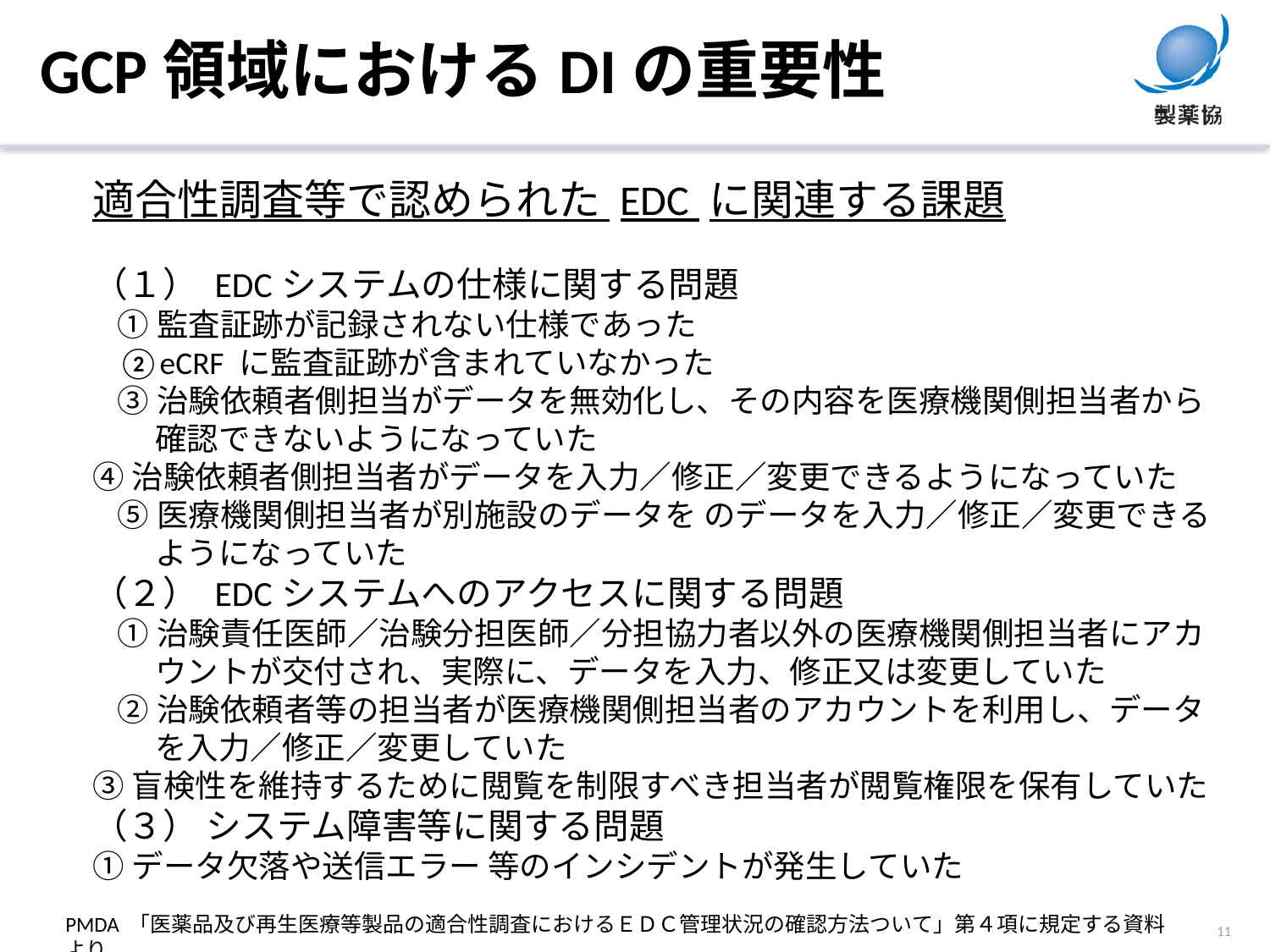

GCP領域におけるDIの重要性
適合性調査等で認められた EDC に関連する課題

（１） EDCシステムの仕様に関する問題
①監査証跡が記録されない仕様であった
②eCRF に監査証跡が含まれていなかった
③治験依頼者側担当がデータを無効化し、その内容を医療機関側担当者から確認できないようになっていた
④治験依頼者側担当者がデータを入力／修正／変更できるようになっていた
⑤医療機関側担当者が別施設のデータを のデータを入力／修正／変更できるようになっていた
（２） EDCシステムへのアクセスに関する問題
①治験責任医師／治験分担医師／分担協力者以外の医療機関側担当者にアカウントが交付され、実際に、データを入力、修正又は変更していた
②治験依頼者等の担当者が医療機関側担当者のアカウントを利用し、データを入力／修正／変更していた
③盲検性を維持するために閲覧を制限すべき担当者が閲覧権限を保有していた
（３） システム障害等に関する問題
①データ欠落や送信エラー 等のインシデントが発生していた

PMDA 「医薬品及び再生医療等製品の適合性調査におけるＥＤＣ管理状況の確認方法ついて」第４項に規定する資料より
11